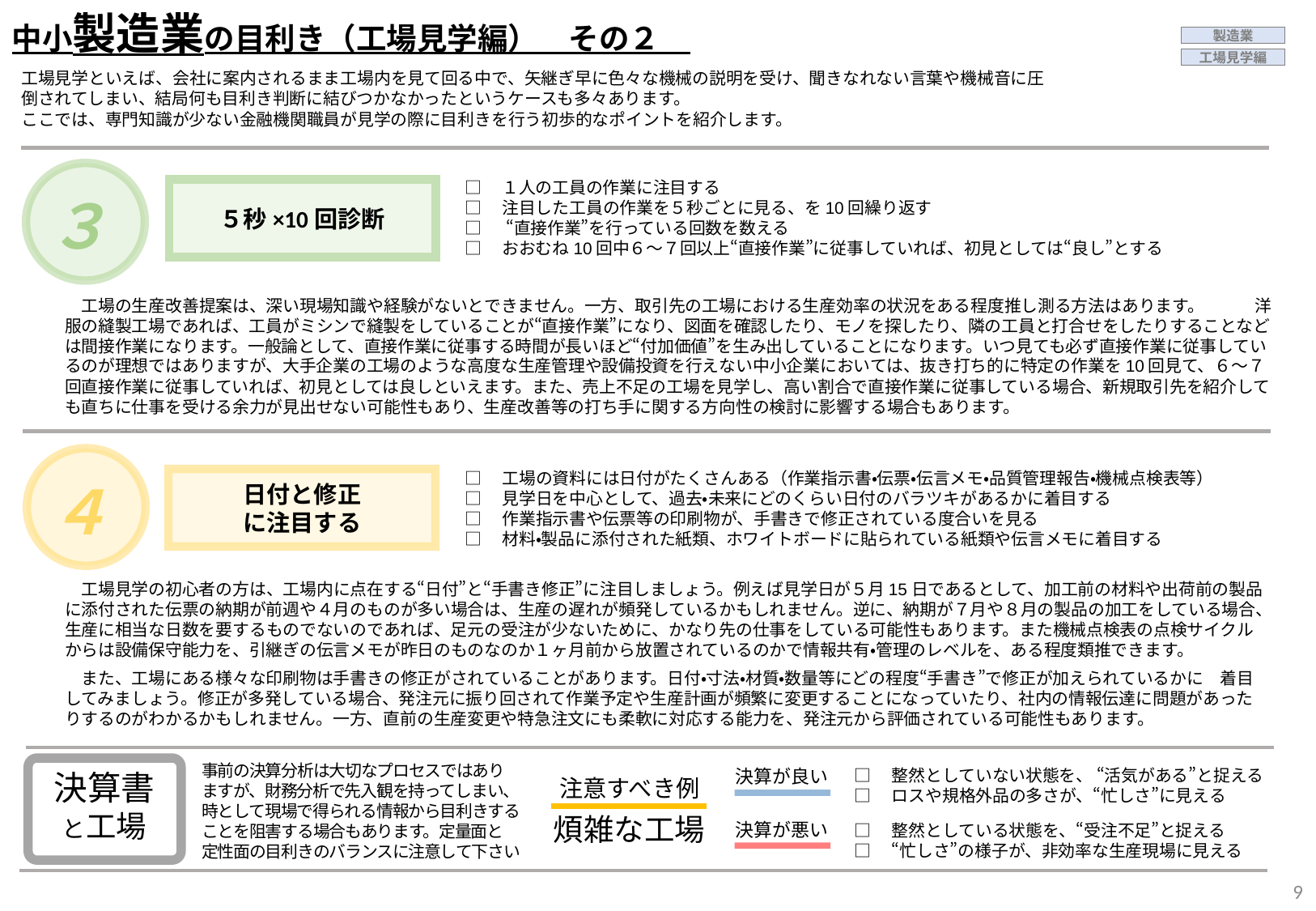

中小製造業の目利き（工場見学編）　その２
製造業
工場見学編
工場見学といえば、会社に案内されるまま工場内を見て回る中で、矢継ぎ早に色々な機械の説明を受け、聞きなれない言葉や機械音に圧倒されてしまい、結局何も目利き判断に結びつかなかったというケースも多々あります。
ここでは、専門知識が少ない金融機関職員が見学の際に目利きを行う初歩的なポイントを紹介します。

□　１人の工員の作業に注目する
□　注目した工員の作業を５秒ごとに見る、を10回繰り返す
□　 “直接作業”を行っている回数を数える
□　おおむね10回中６～７回以上“直接作業”に従事していれば、初見としては“良し”とする
５秒×10回診断
３
　工場の生産改善提案は、深い現場知識や経験がないとできません。一方、取引先の工場における生産効率の状況をある程度推し測る方法はあります。　　　洋服の縫製工場であれば、工員がミシンで縫製をしていることが“直接作業”になり、図面を確認したり、モノを探したり、隣の工員と打合せをしたりすることなどは間接作業になります。一般論として、直接作業に従事する時間が長いほど“付加価値”を生み出していることになります。いつ見ても必ず直接作業に従事しているのが理想ではありますが、大手企業の工場のような高度な生産管理や設備投資を行えない中小企業においては、抜き打ち的に特定の作業を10回見て、６～７回直接作業に従事していれば、初見としては良しといえます。また、売上不足の工場を見学し、高い割合で直接作業に従事している場合、新規取引先を紹介しても直ちに仕事を受ける余力が見出せない可能性もあり、生産改善等の打ち手に関する方向性の検討に影響する場合もあります。

４
□　工場の資料には日付がたくさんある（作業指示書・伝票・伝言メモ・品質管理報告・機械点検表等）
□　見学日を中心として、過去・未来にどのくらい日付のバラツキがあるかに着目する
□　作業指示書や伝票等の印刷物が、手書きで修正されている度合いを見る
□　材料・製品に添付された紙類、ホワイトボードに貼られている紙類や伝言メモに着目する
日付と修正
に注目する
　工場見学の初心者の方は、工場内に点在する“日付”と“手書き修正”に注目しましょう。例えば見学日が５月15日であるとして、加工前の材料や出荷前の製品に添付された伝票の納期が前週や４月のものが多い場合は、生産の遅れが頻発しているかもしれません。逆に、納期が７月や８月の製品の加工をしている場合、生産に相当な日数を要するものでないのであれば、足元の受注が少ないために、かなり先の仕事をしている可能性もあります。また機械点検表の点検サイクルからは設備保守能力を、引継ぎの伝言メモが昨日のものなのか１ヶ月前から放置されているのかで情報共有・管理のレベルを、ある程度類推できます。
　また、工場にある様々な印刷物は手書きの修正がされていることがあります。日付・寸法・材質・数量等にどの程度“手書き”で修正が加えられているかに　着目してみましょう。修正が多発している場合、発注元に振り回されて作業予定や生産計画が頻繁に変更することになっていたり、社内の情報伝達に問題があったりするのがわかるかもしれません。一方、直前の生産変更や特急注文にも柔軟に対応する能力を、発注元から評価されている可能性もあります。
事前の決算分析は大切なプロセスではあり
ますが、財務分析で先入観を持ってしまい、
時として現場で得られる情報から目利きする
ことを阻害する場合もあります。定量面と
定性面の目利きのバランスに注意して下さい

決算書
と工場
□　整然としていない状態を、 “活気がある”と捉える
□　ロスや規格外品の多さが、“忙しさ”に見える

決算が良い
注意すべき例
煩雑な工場
決算が悪い
□　整然としている状態を、“受注不足”と捉える
□　“忙しさ”の様子が、非効率な生産現場に見える
9